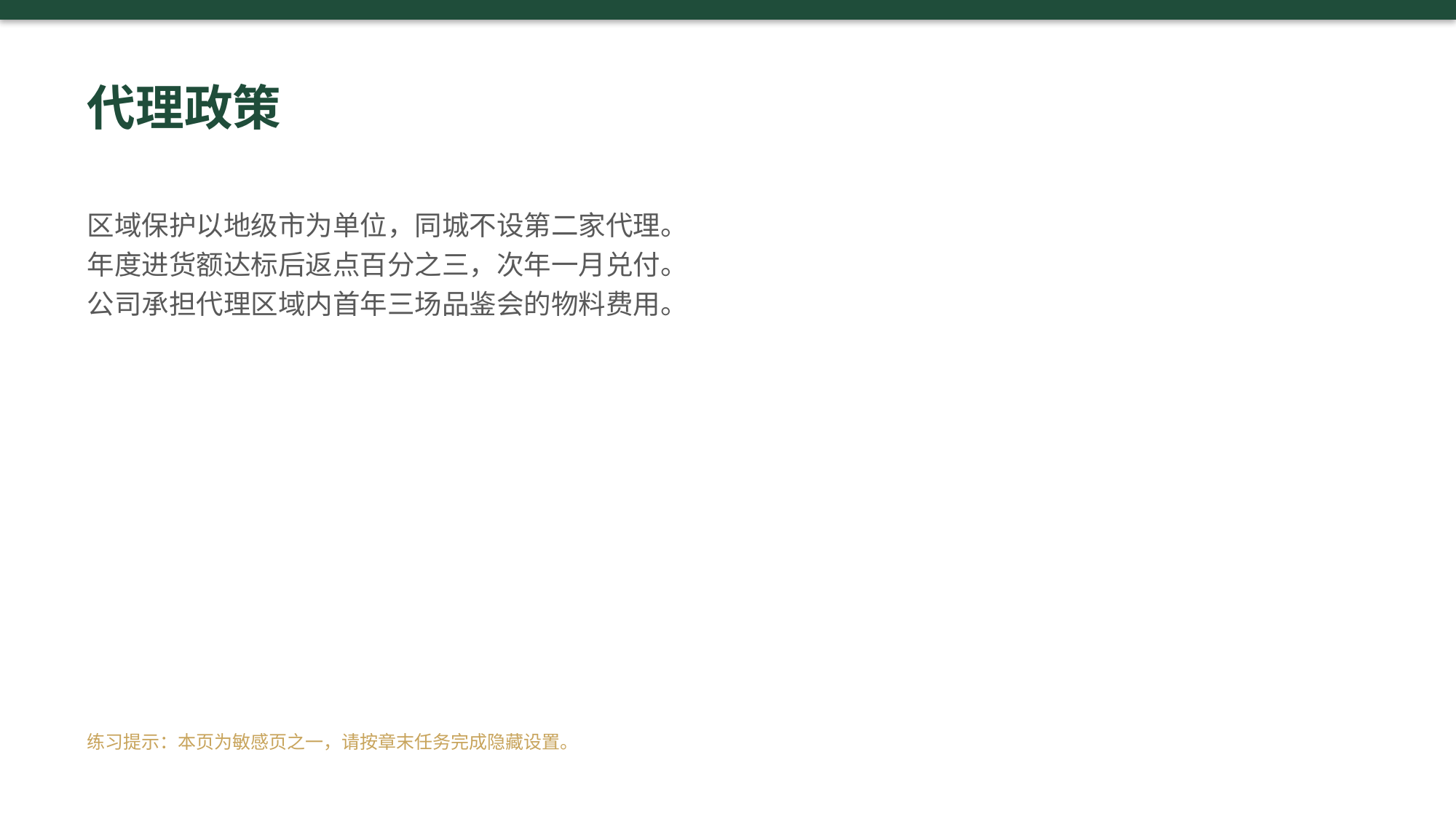

代理政策
区域保护以地级市为单位，同城不设第二家代理。
年度进货额达标后返点百分之三，次年一月兑付。
公司承担代理区域内首年三场品鉴会的物料费用。
练习提示：本页为敏感页之一，请按章末任务完成隐藏设置。